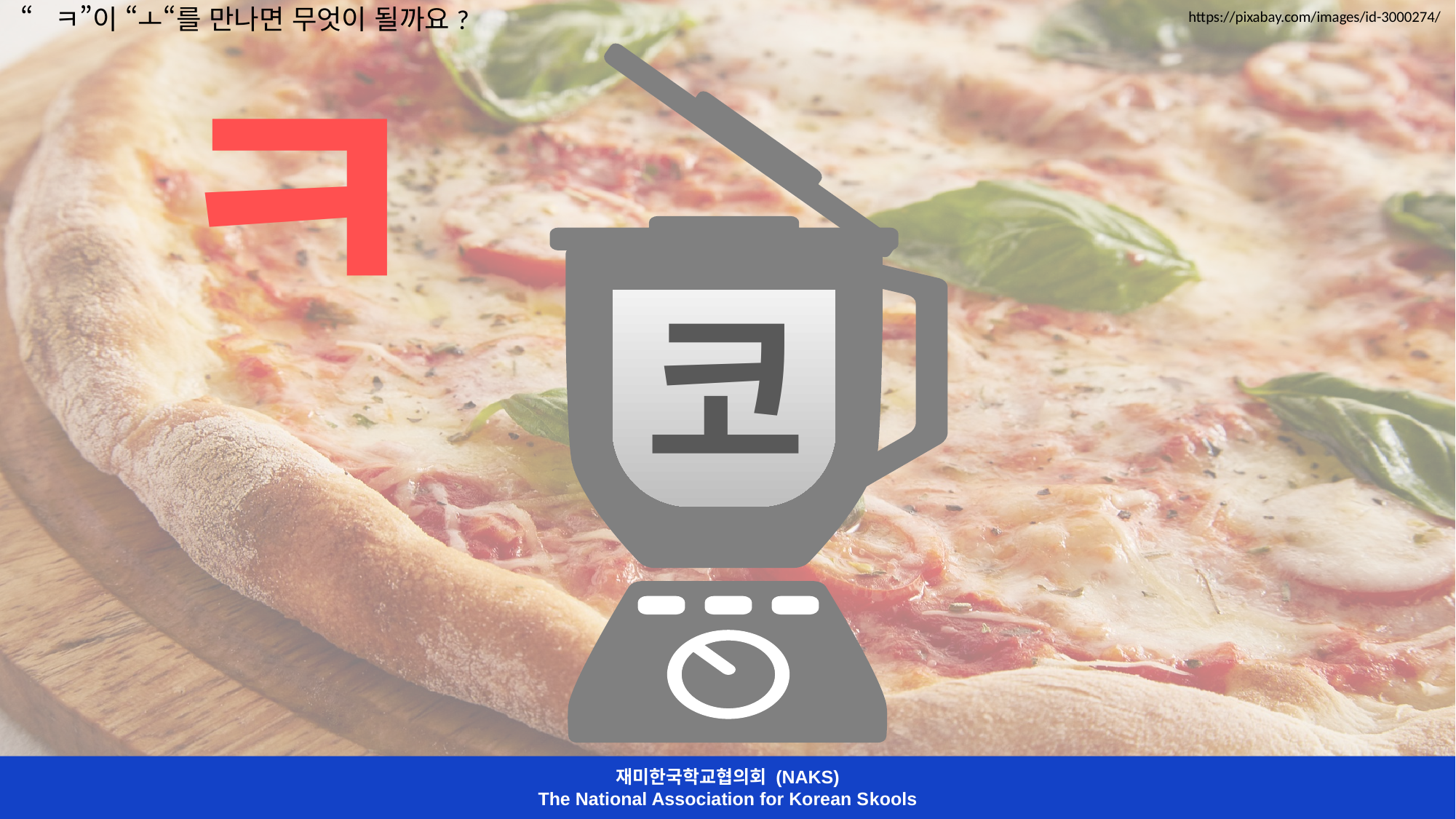

“ㅋ”이 “ㅗ“를 만나면 무엇이 될까요?
https://pixabay.com/images/id-3000274/
ㅋ

코
ㅓ

재미한국학교협의회 (NAKS)
The National Association for Korean Skools